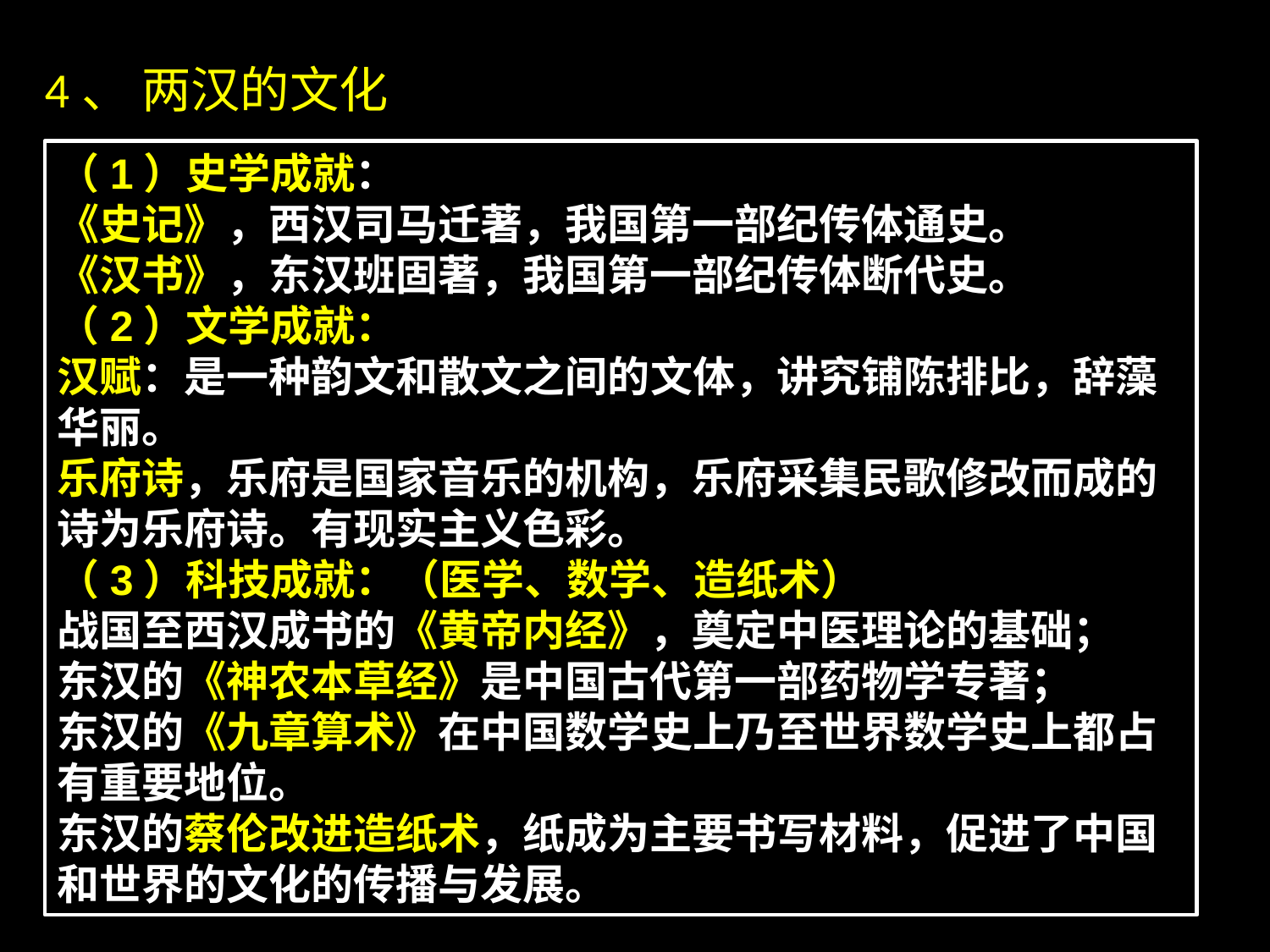

#
4、 两汉的文化
（1）史学成就：
《史记》，西汉司马迁著，我国第一部纪传体通史。
《汉书》，东汉班固著，我国第一部纪传体断代史。
（2）文学成就：
汉赋：是一种韵文和散文之间的文体，讲究铺陈排比，辞藻华丽。
乐府诗，乐府是国家音乐的机构，乐府采集民歌修改而成的诗为乐府诗。有现实主义色彩。
（3）科技成就：（医学、数学、造纸术）
战国至西汉成书的《黄帝内经》，奠定中医理论的基础；
东汉的《神农本草经》是中国古代第一部药物学专著；
东汉的《九章算术》在中国数学史上乃至世界数学史上都占有重要地位。
东汉的蔡伦改进造纸术，纸成为主要书写材料，促进了中国和世界的文化的传播与发展。